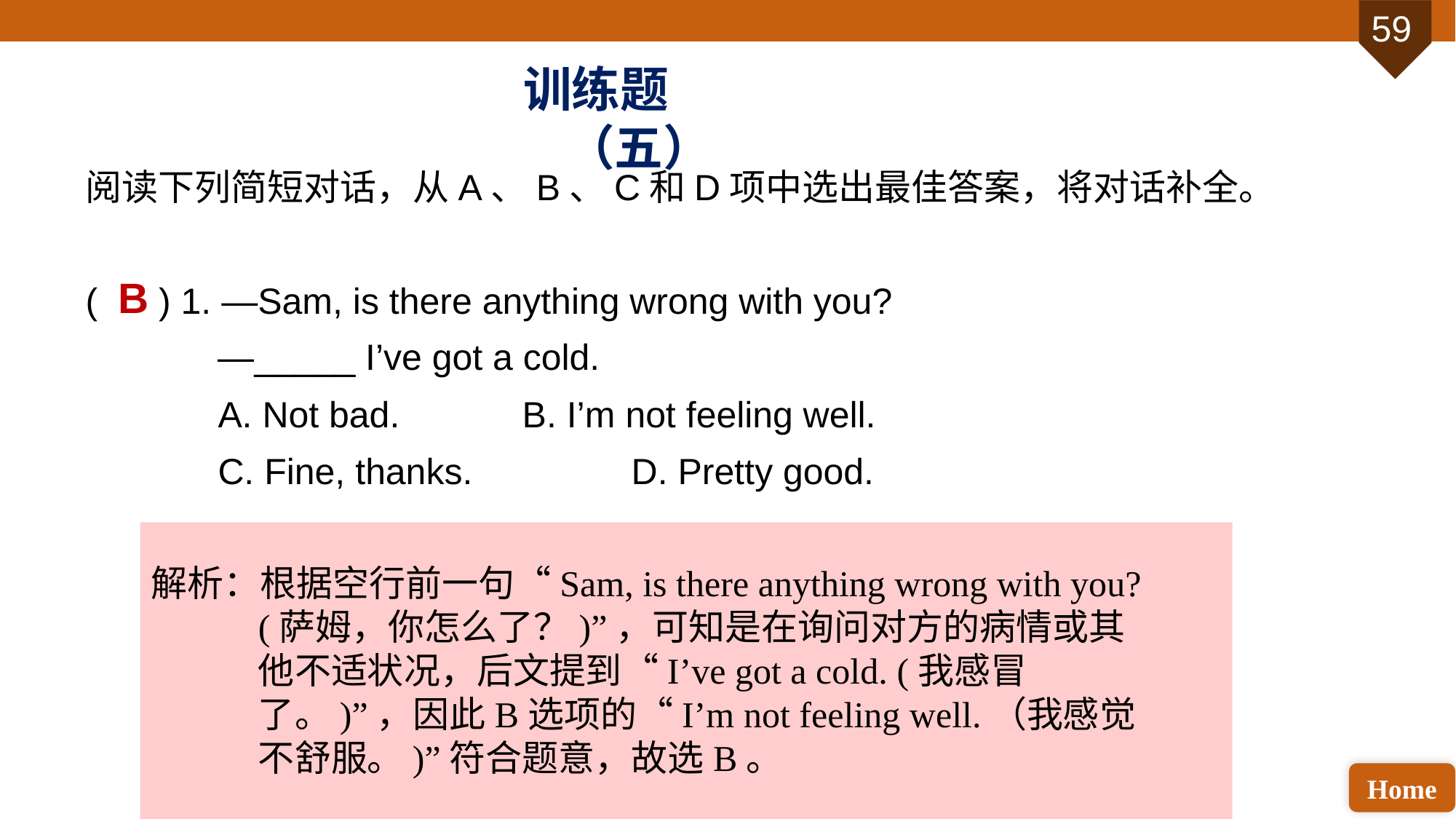

训练题（五）
阅读下列简短对话，从A、B、C和D项中选出最佳答案，将对话补全。

(      ) 1. —Sam, is there anything wrong with you?
             —_____ I’ve got a cold.
             A. Not bad. 		B. I’m not feeling well.
             C. Fine, thanks. 		D. Pretty good.
B

解析：根据空行前一句“Sam, is there anything wrong with you? (萨姆，你怎么了？)”，可知是在询问对方的病情或其他不适状况，后文提到“I’ve got a cold. (我感冒了。)”，因此B选项的“I’m not feeling well.（我感觉不舒服。)”符合题意，故选B。